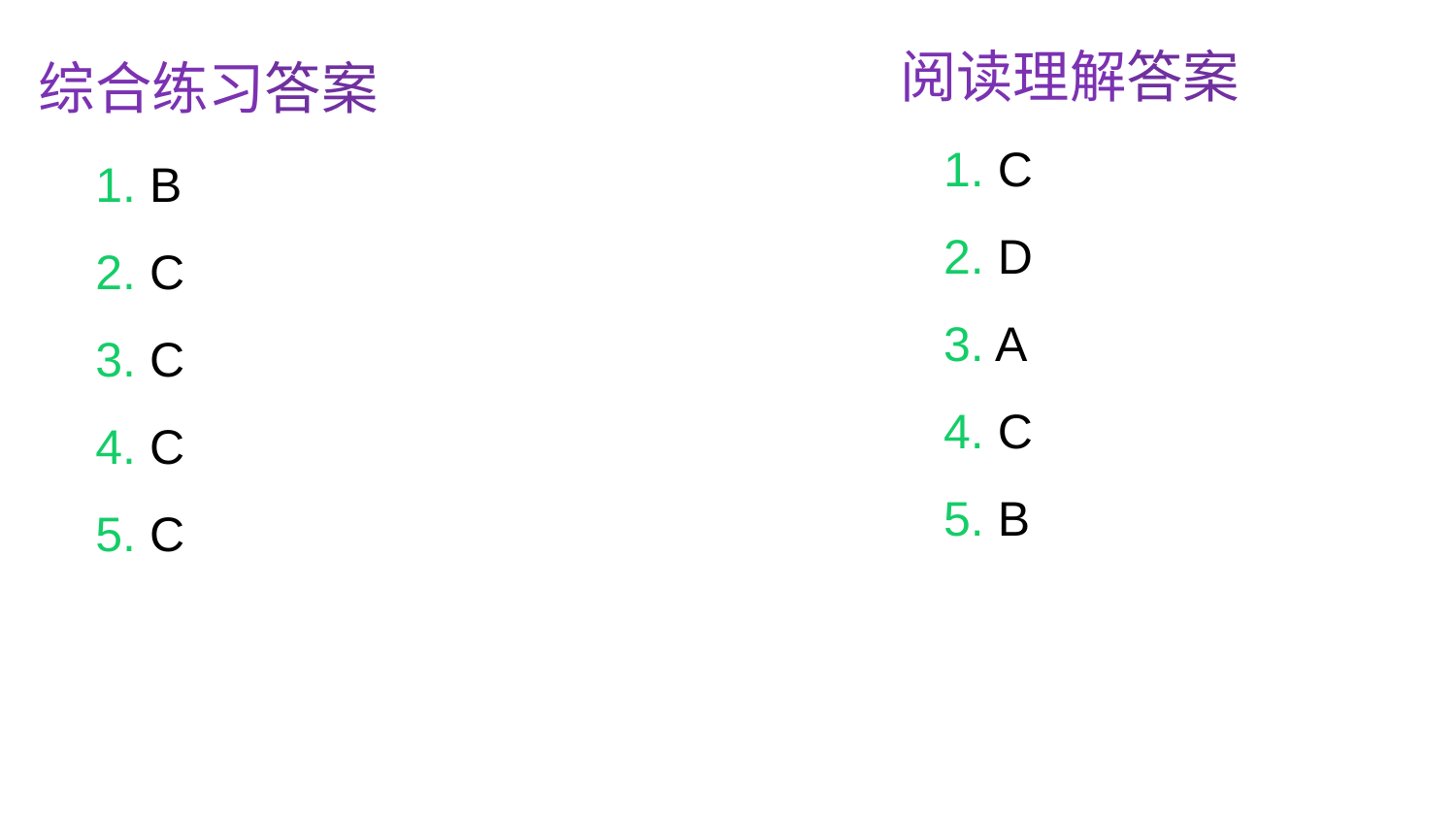

阅读理解答案
综合练习答案
1. C
2. D
3. A
4. C
5. B

1. B
2. C
3. C
4. C
5. C